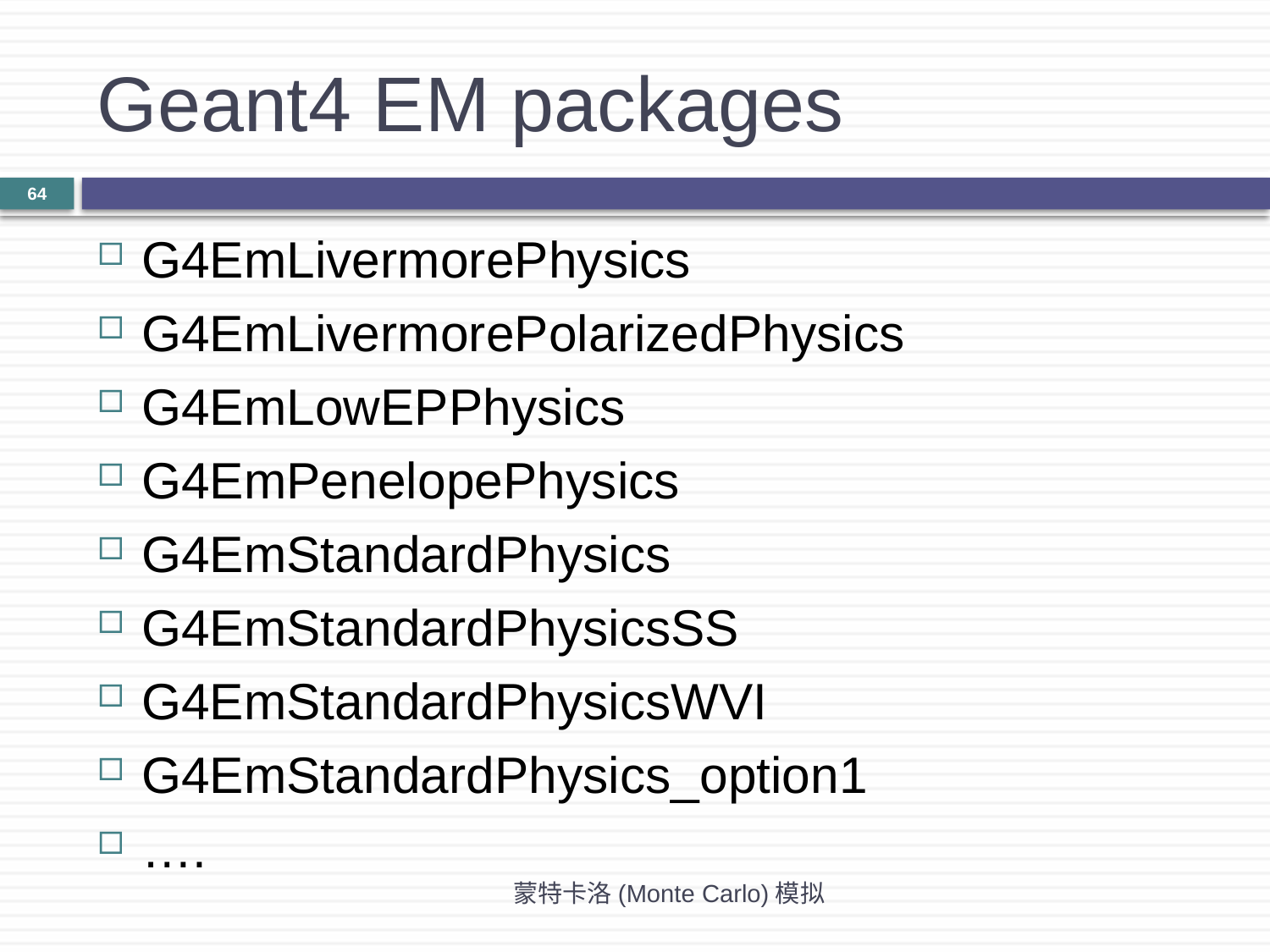

# Geant4 EM packages
64
G4EmLivermorePhysics
G4EmLivermorePolarizedPhysics
G4EmLowEPPhysics
G4EmPenelopePhysics
G4EmStandardPhysics
G4EmStandardPhysicsSS
G4EmStandardPhysicsWVI
G4EmStandardPhysics_option1
….
蒙特卡洛(Monte Carlo)模拟